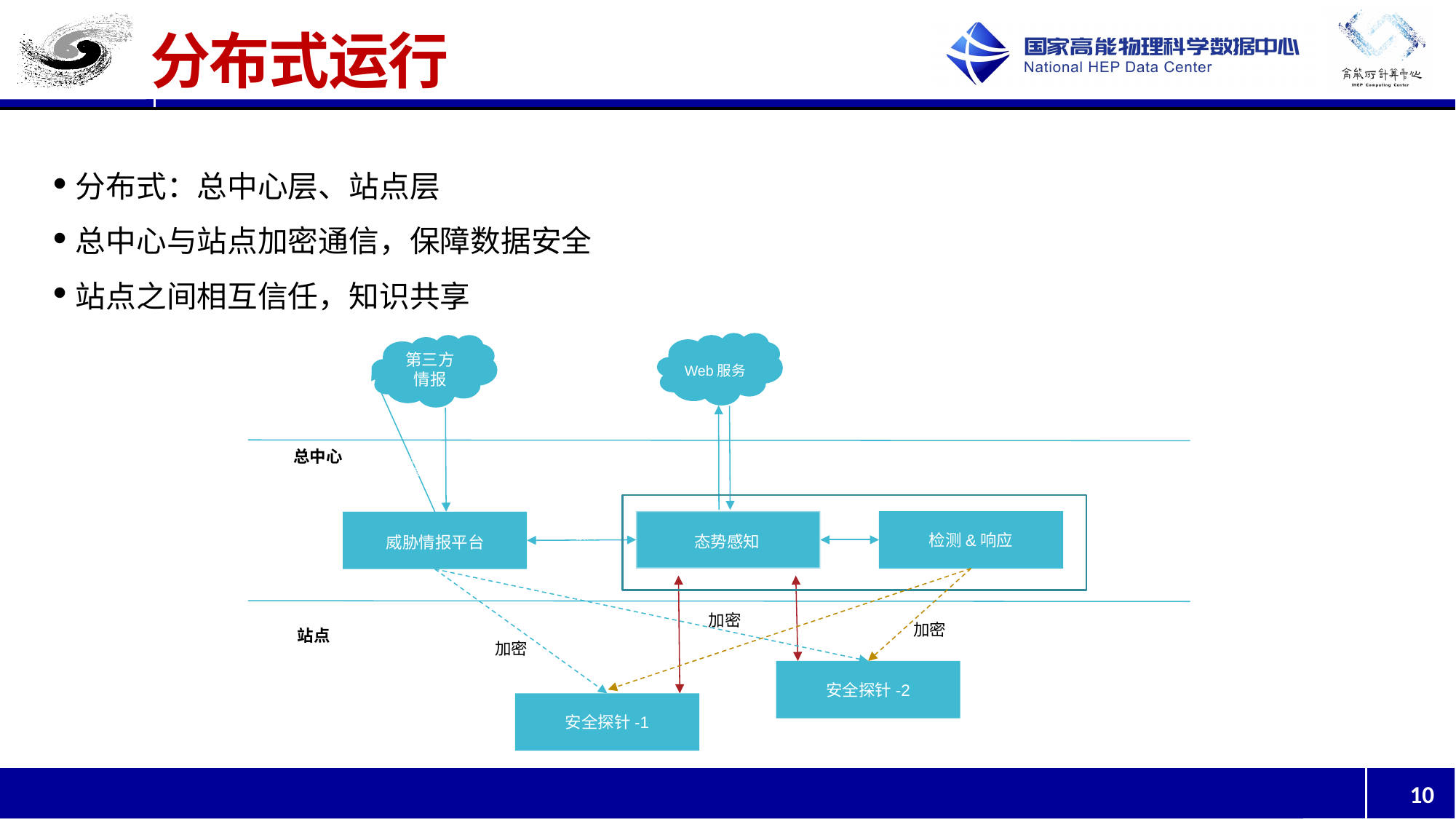

# 分布式运行

分布式：总中心层、站点层
总中心与站点加密通信，保障数据安全
站点之间相互信任，知识共享

云端

第三方情报
Web服务
监管机构
预警/通报
情报交换
总中心
查询
接口
接收
接口
配置
接口
数据
接口

检测&响应

查询
接口
态势感知
威胁情报平台
数据
接口
加密
数据
接口
加密
站点
加密
安全探针-2
安全探针-1
二级单位B